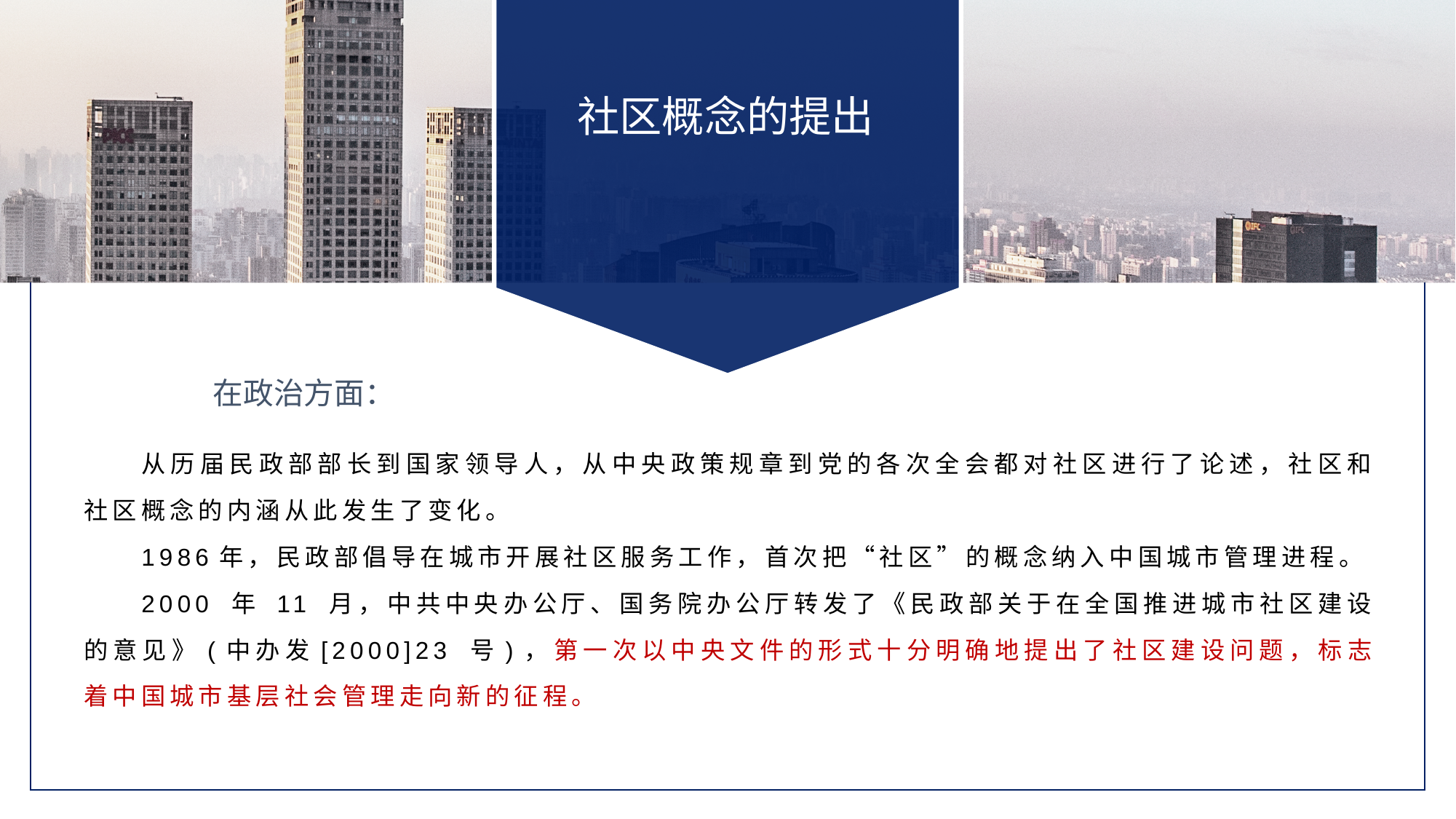

社区概念的提出

在政治方面：
从历届民政部部长到国家领导人，从中央政策规章到党的各次全会都对社区进行了论述，社区和社区概念的内涵从此发生了变化。
1986年，民政部倡导在城市开展社区服务工作，首次把“社区”的概念纳入中国城市管理进程。
2000 年 11 月，中共中央办公厅、国务院办公厅转发了《民政部关于在全国推进城市社区建设的意见》(中办发[2000]23 号)，第一次以中央文件的形式十分明确地提出了社区建设问题，标志着中国城市基层社会管理走向新的征程。